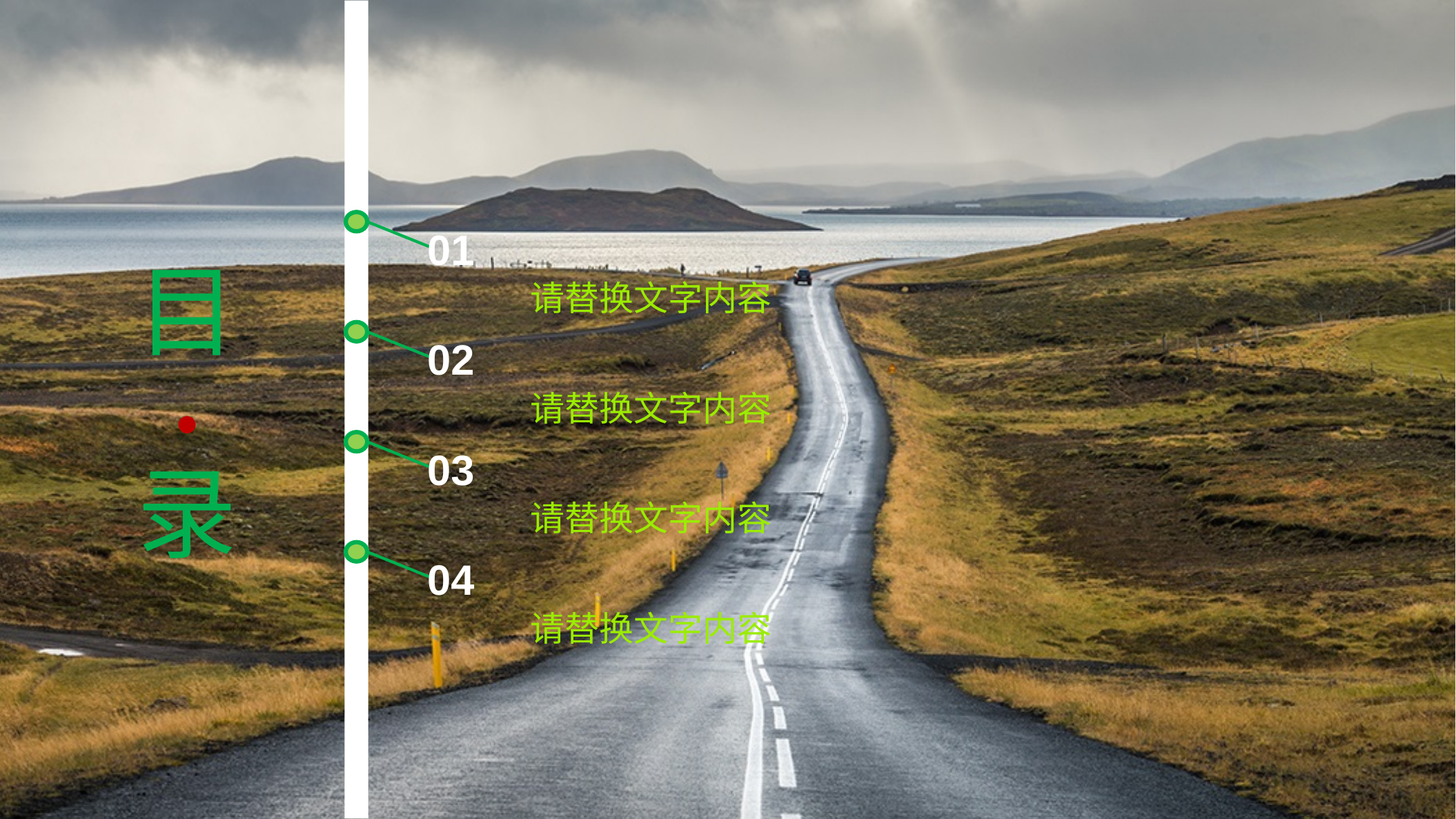

01
目
请替换文字内容

02
请替换文字内容

03
录
请替换文字内容

04
请替换文字内容